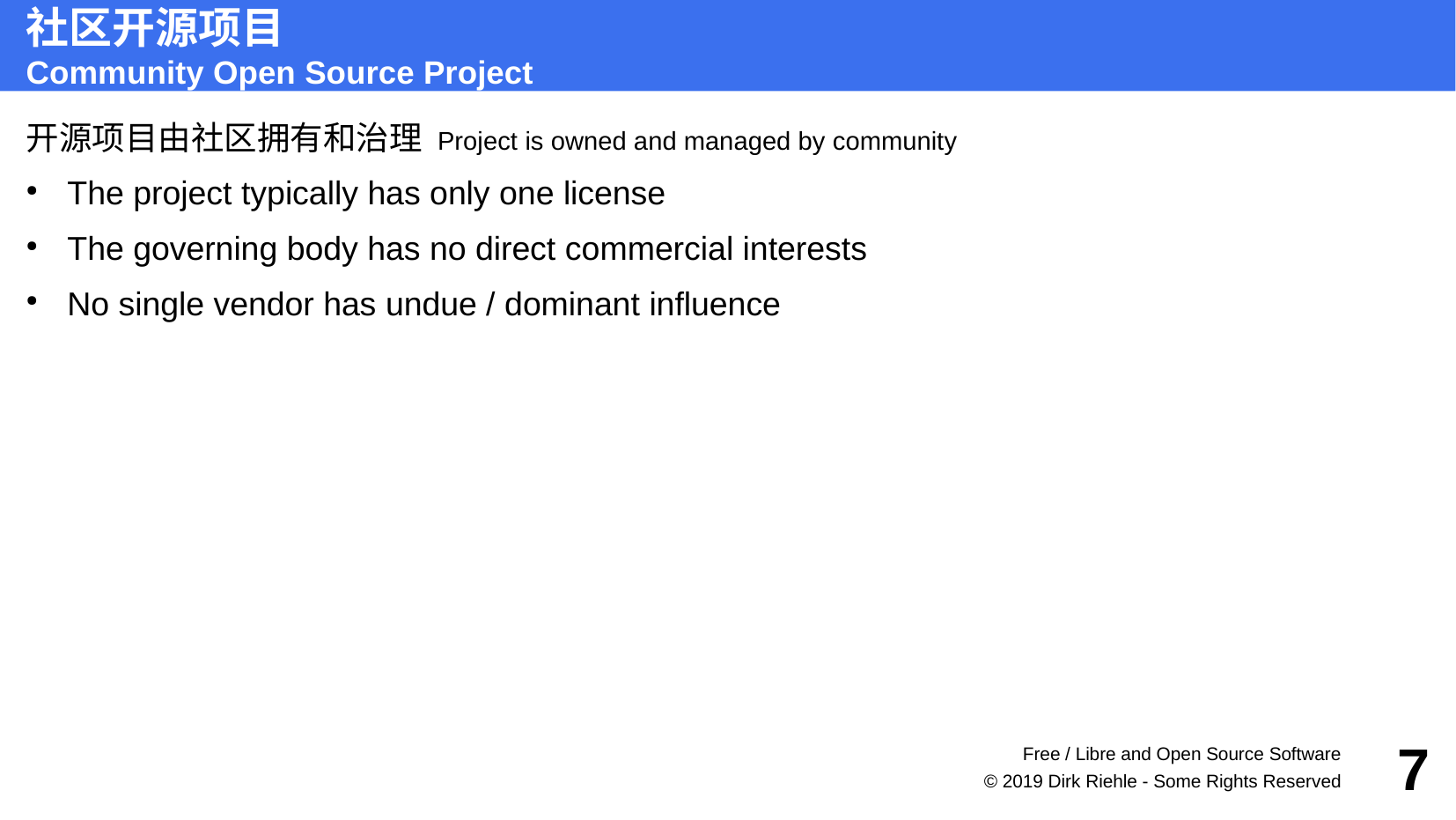

社区开源项目
Community Open Source Project
开源项目由社区拥有和治理 Project is owned and managed by community
The project typically has only one license
The governing body has no direct commercial interests
No single vendor has undue / dominant influence

Free / Libre and Open Source Software
7
© 2019 Dirk Riehle - Some Rights Reserved